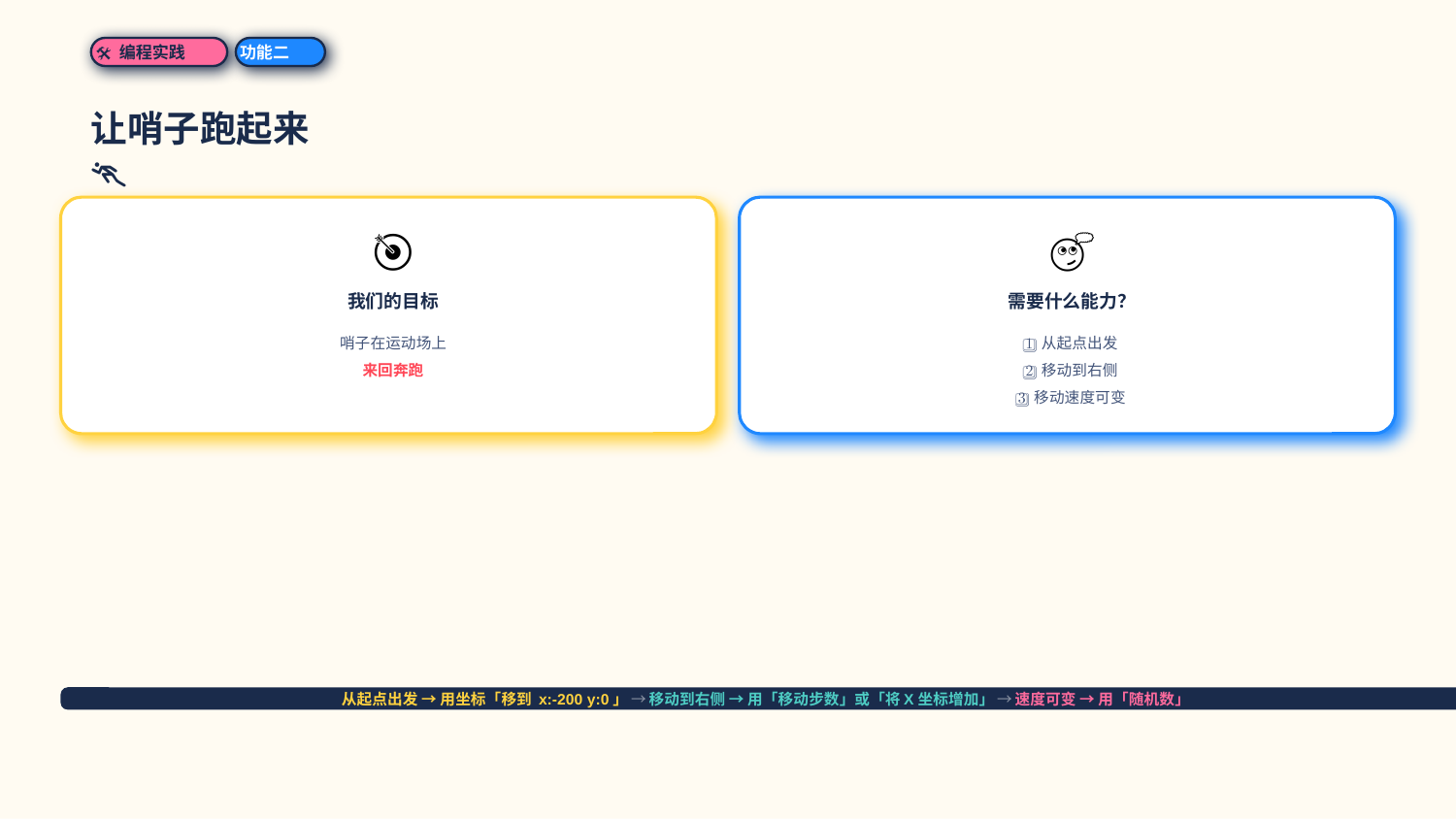

🛠 编程实践
功能二
让哨子跑起来 🏃

🎯
🤔
我们的目标
需要什么能力？
哨子在运动场上
来回奔跑
1️⃣ 从起点出发
2️⃣ 移动到右侧
3️⃣ 移动速度可变
从起点出发 → 用坐标「移到 x:-200 y:0」 → 移动到右侧 → 用「移动步数」或「将X坐标增加」 → 速度可变 → 用「随机数」